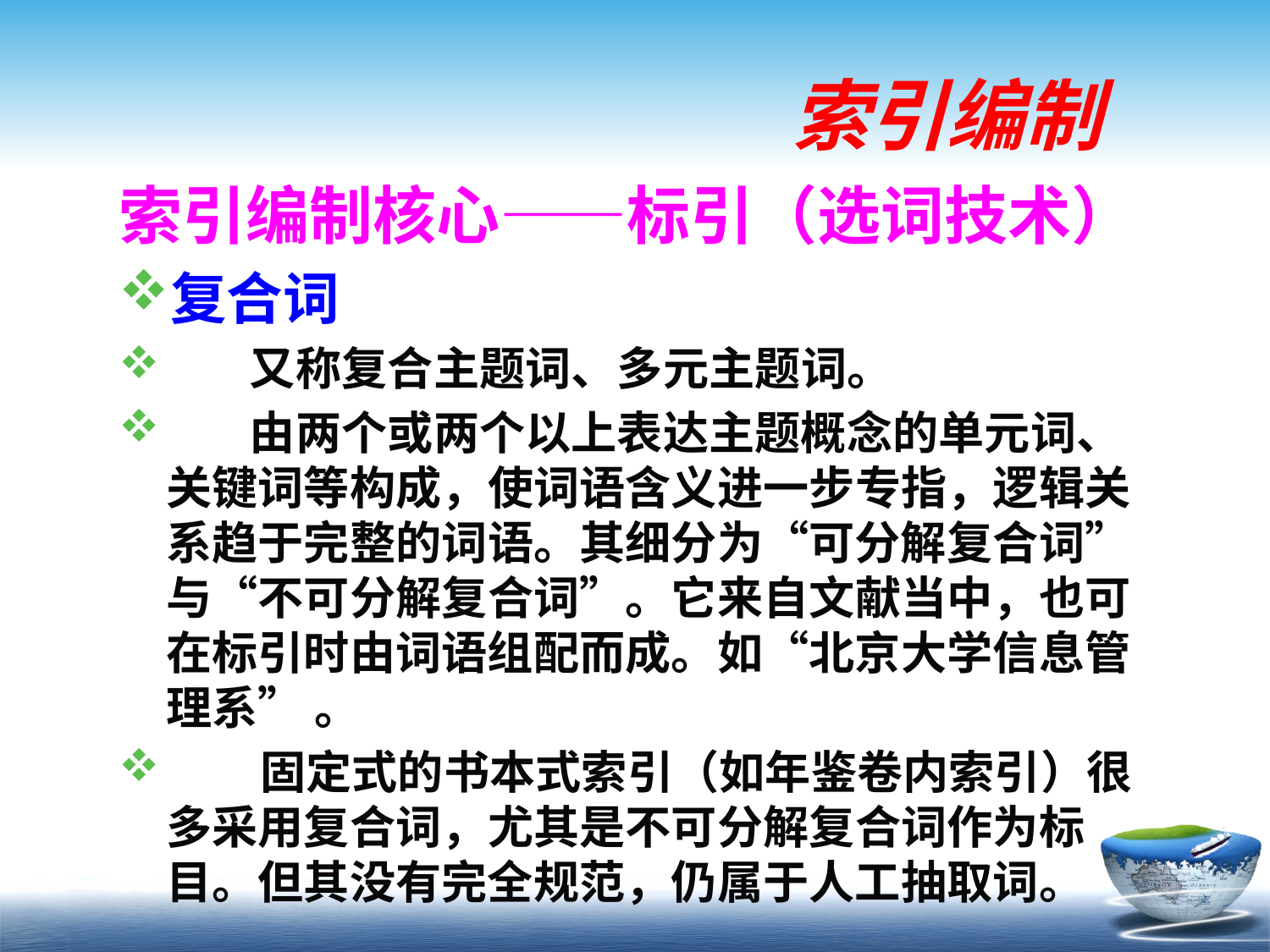

# 索引编制
索引编制核心——标引（选词技术）
复合词
       又称复合主题词、多元主题词。
       由两个或两个以上表达主题概念的单元词、关键词等构成，使词语含义进一步专指，逻辑关系趋于完整的词语。其细分为“可分解复合词”与“不可分解复合词”。它来自文献当中，也可在标引时由词语组配而成。如“北京大学信息管理系” 。
        固定式的书本式索引（如年鉴卷内索引）很多采用复合词，尤其是不可分解复合词作为标目。但其没有完全规范，仍属于人工抽取词。